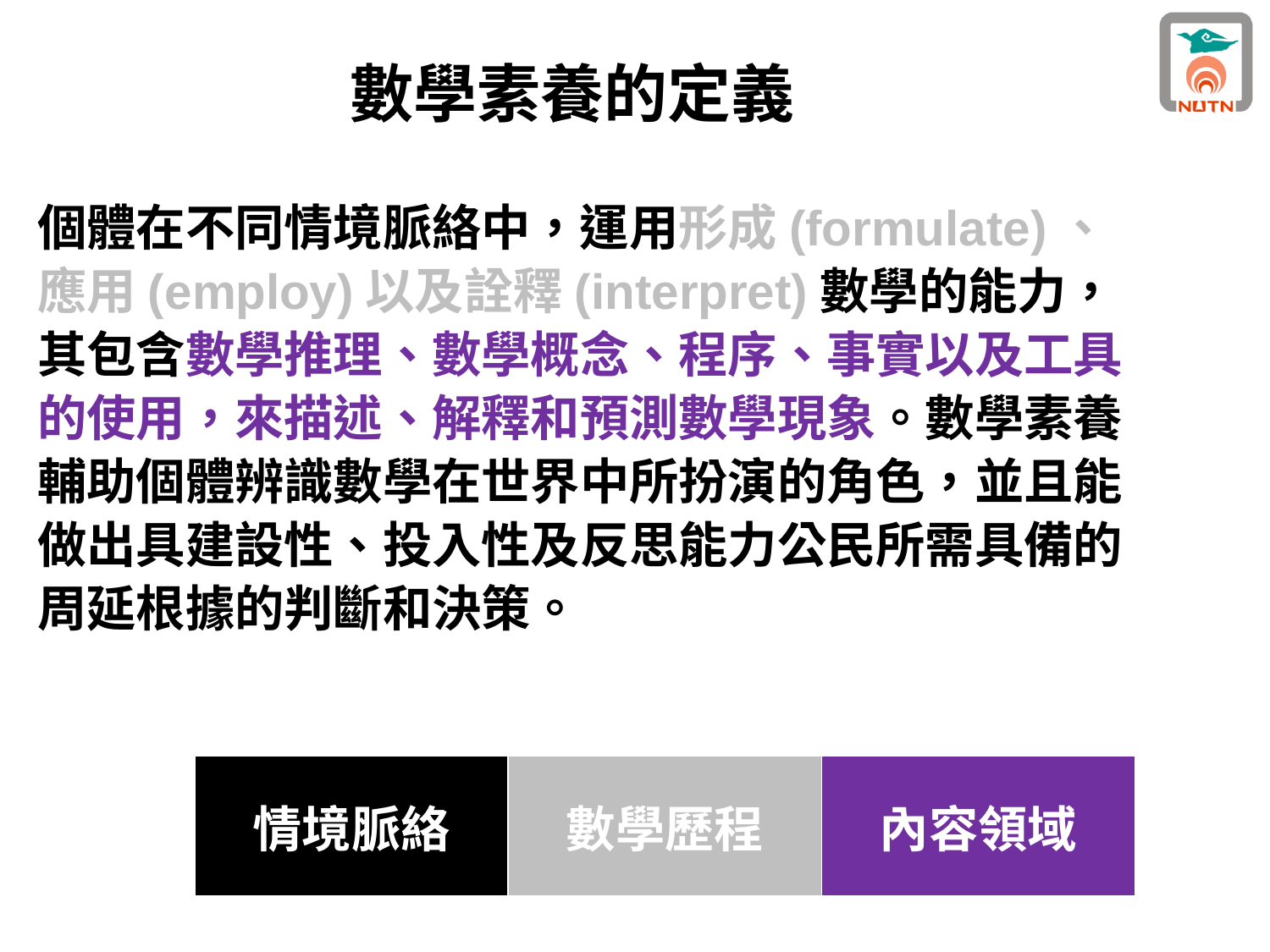

# 數學素養的定義
個體在不同情境脈絡中，運用形成(formulate)、應用(employ)以及詮釋(interpret)數學的能力，其包含數學推理、數學概念、程序、事實以及工具的使用，來描述、解釋和預測數學現象。數學素養輔助個體辨識數學在世界中所扮演的角色，並且能做出具建設性、投入性及反思能力公民所需具備的周延根據的判斷和決策。

| 情境脈絡 | 數學歷程 | 內容領域 |
| --- | --- | --- |